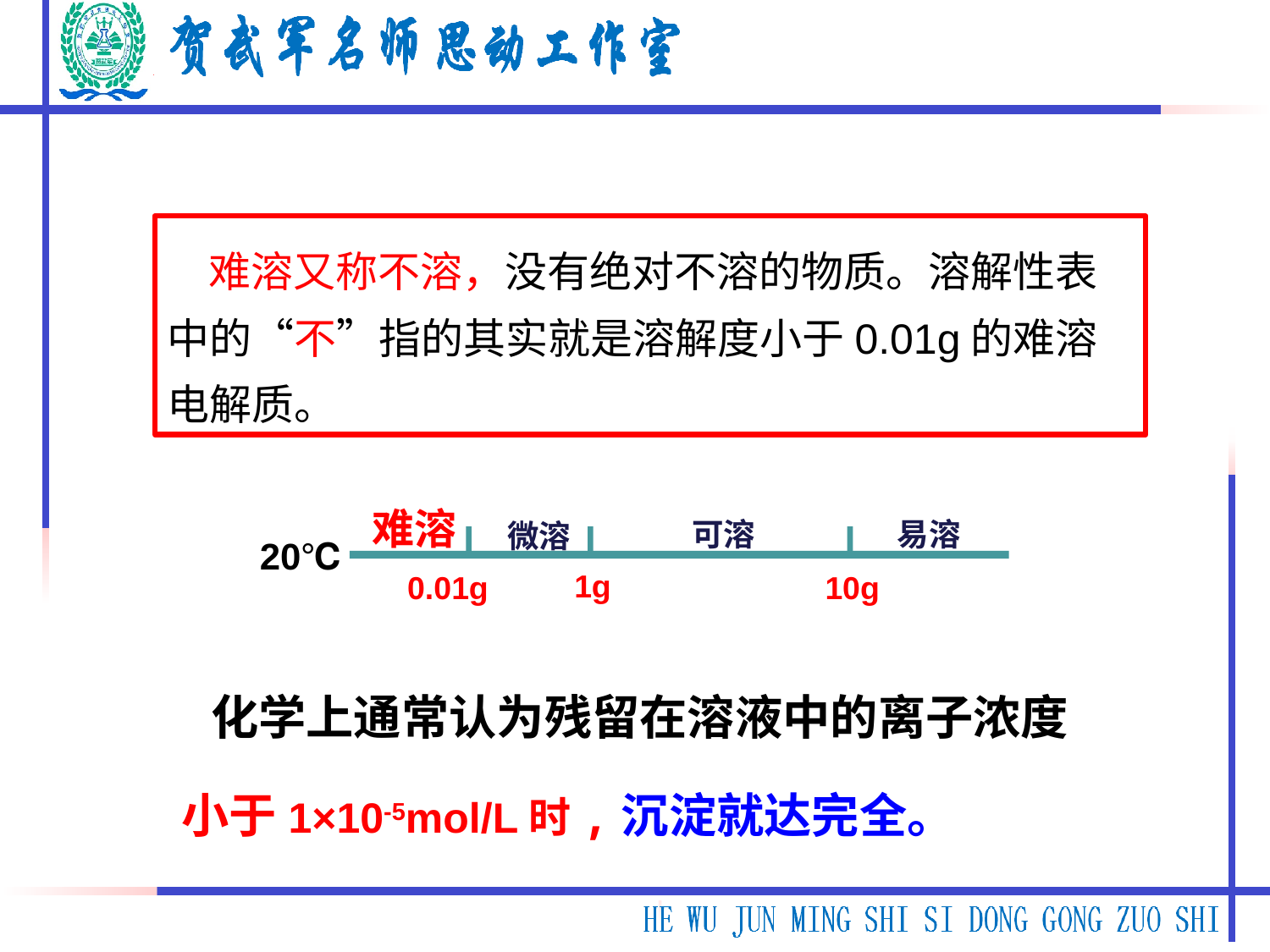

难溶又称不溶，没有绝对不溶的物质。溶解性表中的“不”指的其实就是溶解度小于0.01g的难溶电解质。
难溶
易溶
可溶
微溶

1g
10g
0.01g
20℃
  化学上通常认为残留在溶液中的离子浓度
小于1×10-5mol/L时,沉淀就达完全。